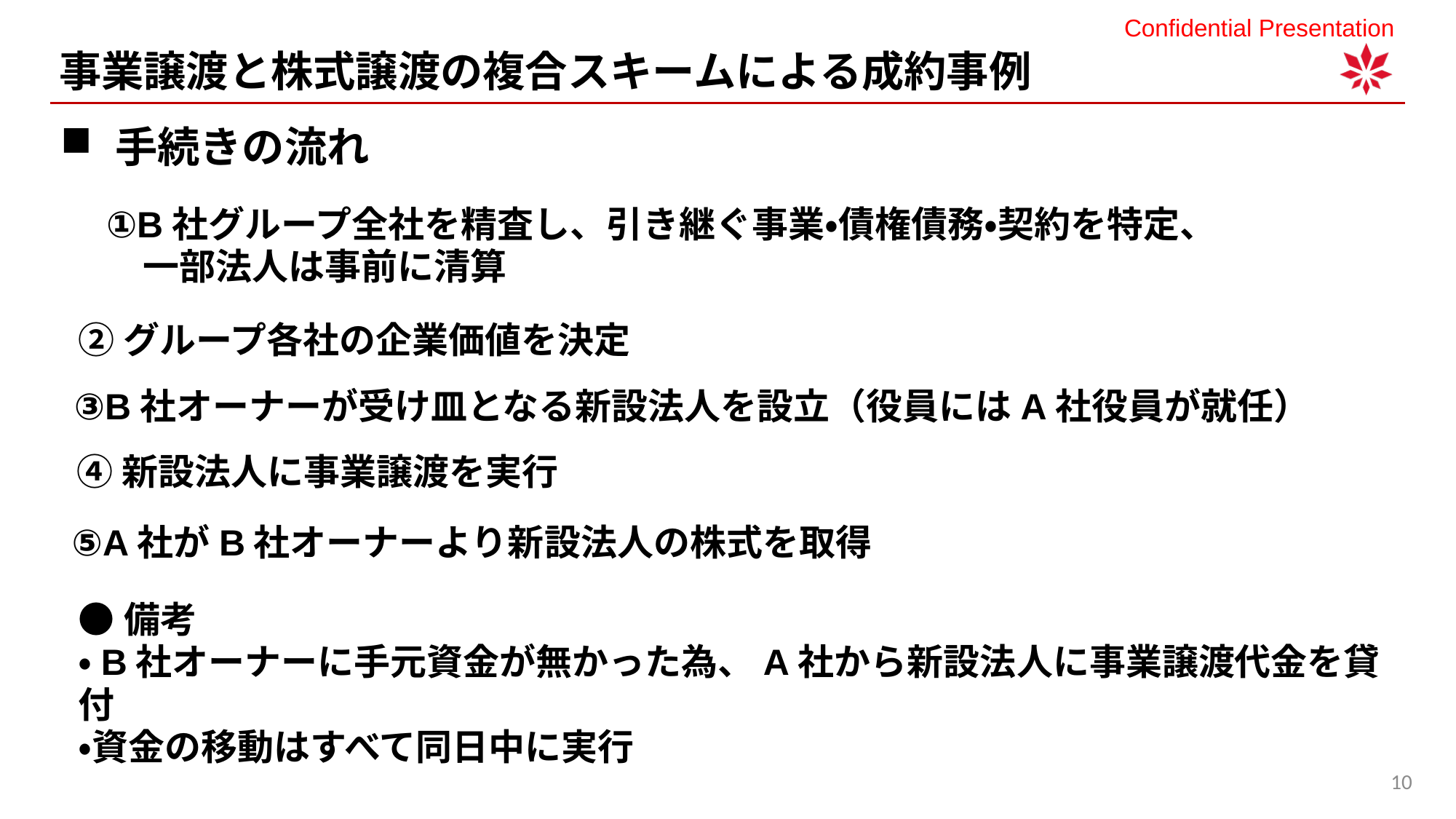

事業譲渡と株式譲渡の複合スキームによる成約事例
手続きの流れ
①B社グループ全社を精査し、引き継ぐ事業・債権債務・契約を特定、
　一部法人は事前に清算
②グループ各社の企業価値を決定
③B社オーナーが受け皿となる新設法人を設立（役員にはA社役員が就任）
④新設法人に事業譲渡を実行
⑤A社がB社オーナーより新設法人の株式を取得
●備考
・B社オーナーに手元資金が無かった為、A社から新設法人に事業譲渡代金を貸付
・資金の移動はすべて同日中に実行
10